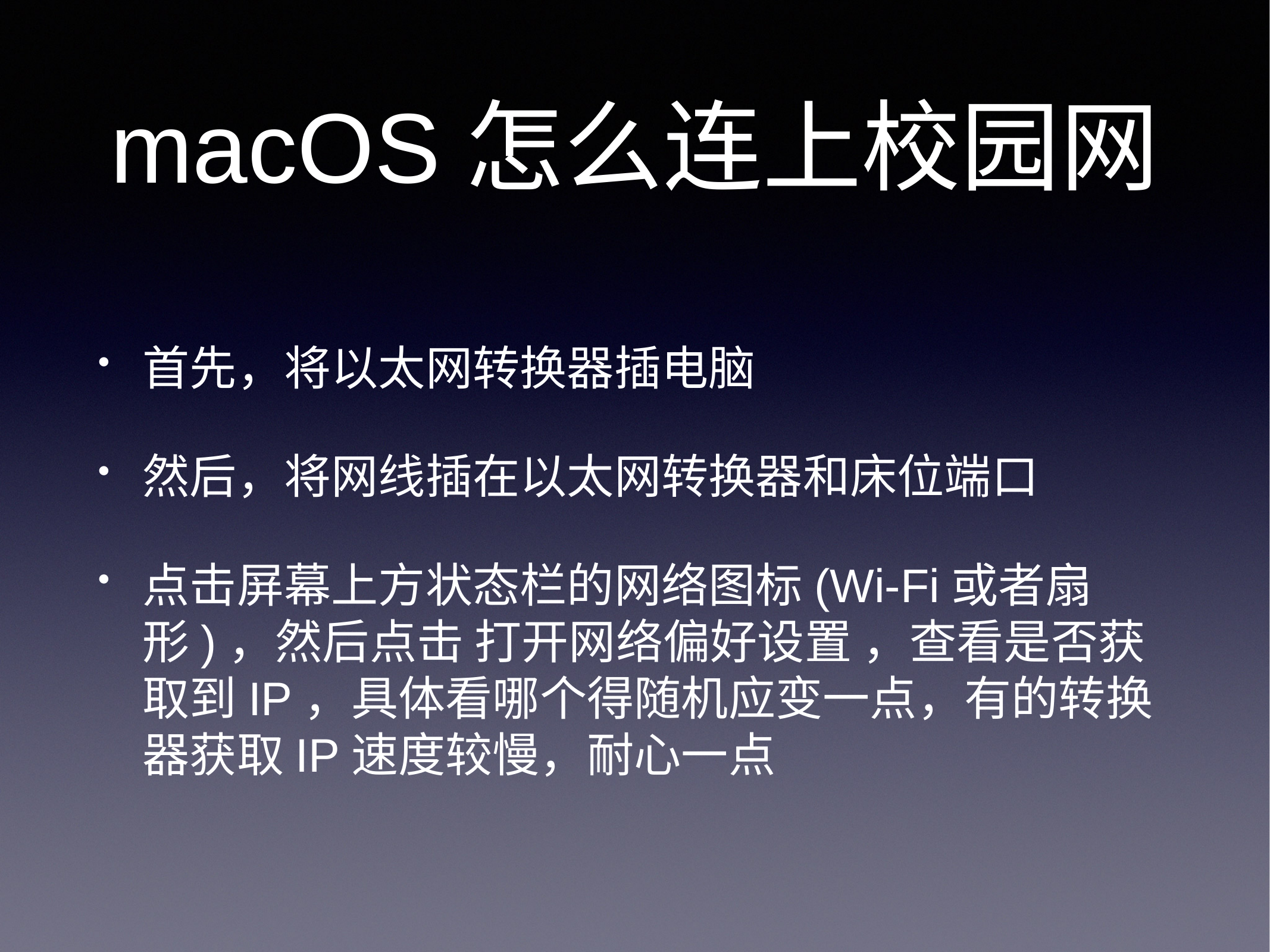

# macOS怎么连上校园网
首先，将以太网转换器插电脑
然后，将网线插在以太网转换器和床位端口
点击屏幕上方状态栏的网络图标(Wi-Fi或者扇形)，然后点击 打开网络偏好设置 ，查看是否获取到IP，具体看哪个得随机应变一点，有的转换器获取IP速度较慢，耐心一点